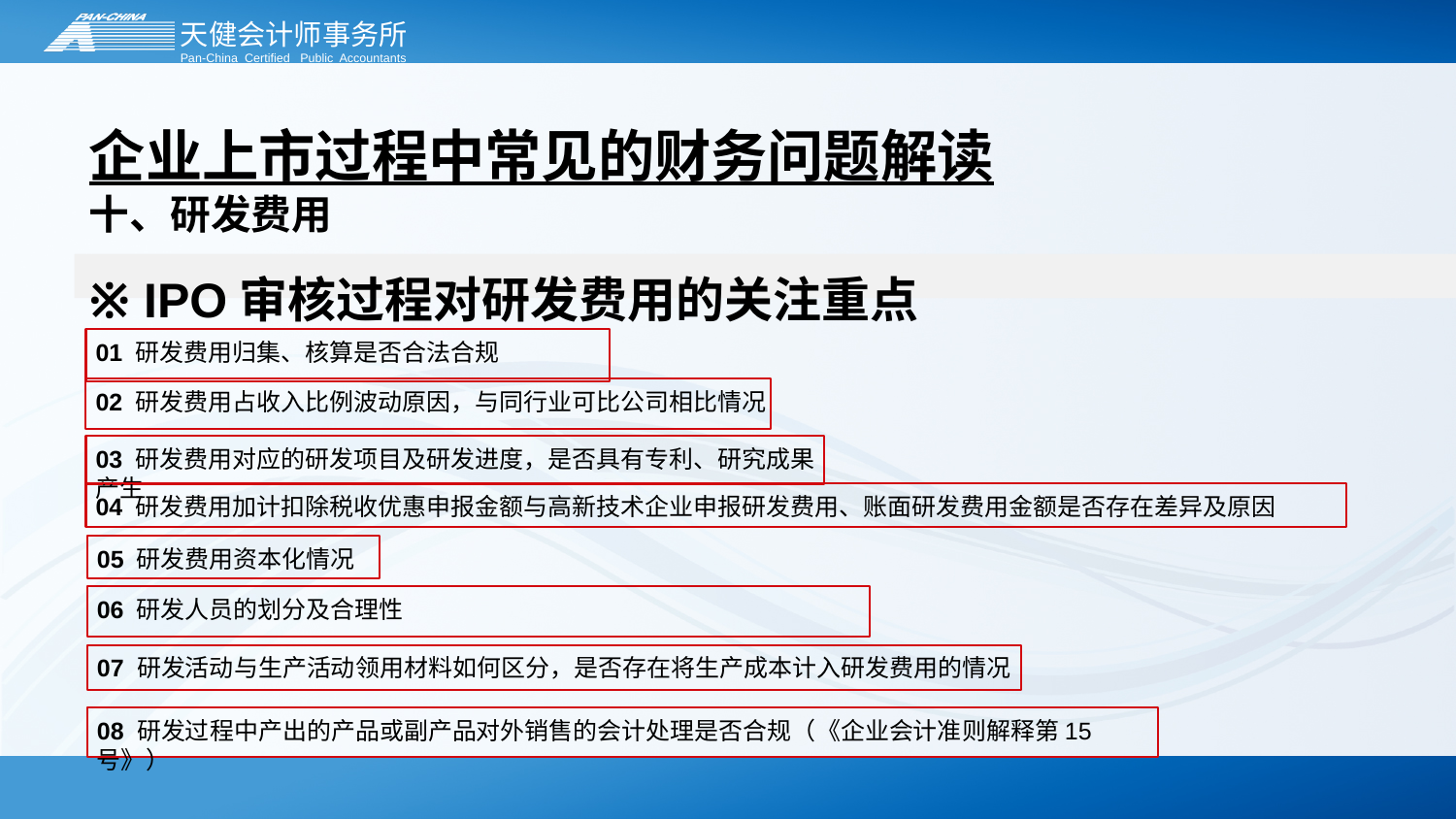

# 企业上市过程中常见的财务问题解读
十、研发费用
※ IPO审核过程对研发费用的关注重点
01 研发费用归集、核算是否合法合规
02 研发费用占收入比例波动原因，与同行业可比公司相比情况
03 研发费用对应的研发项目及研发进度，是否具有专利、研究成果产生
04 研发费用加计扣除税收优惠申报金额与高新技术企业申报研发费用、账面研发费用金额是否存在差异及原因
05 研发费用资本化情况
06 研发人员的划分及合理性
07 研发活动与生产活动领用材料如何区分，是否存在将生产成本计入研发费用的情况
08 研发过程中产出的产品或副产品对外销售的会计处理是否合规（《企业会计准则解释第15号》）
18